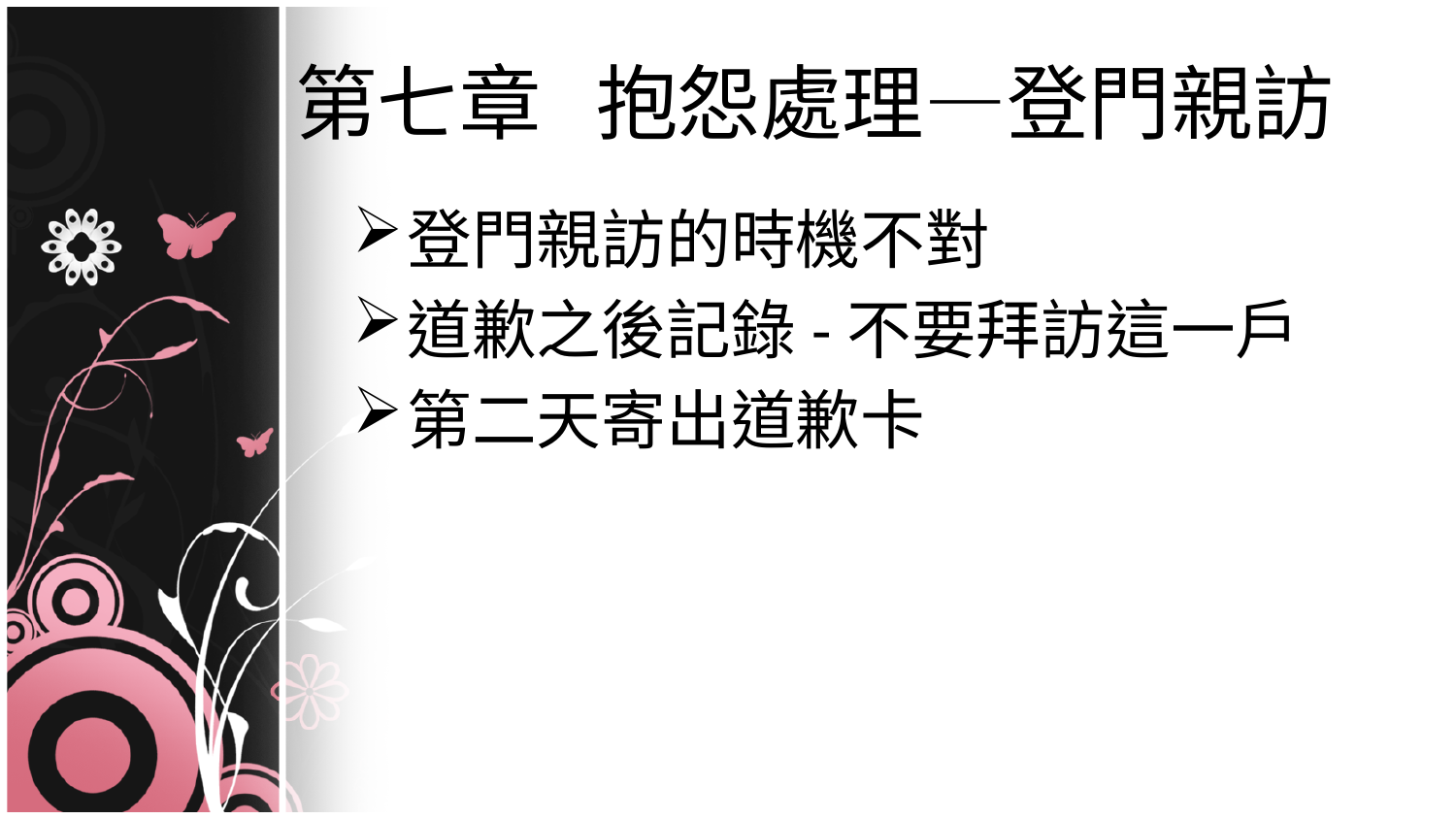

# 第七章   抱怨處理—登門親訪
登門親訪的時機不對
道歉之後記錄-不要拜訪這一戶
第二天寄出道歉卡